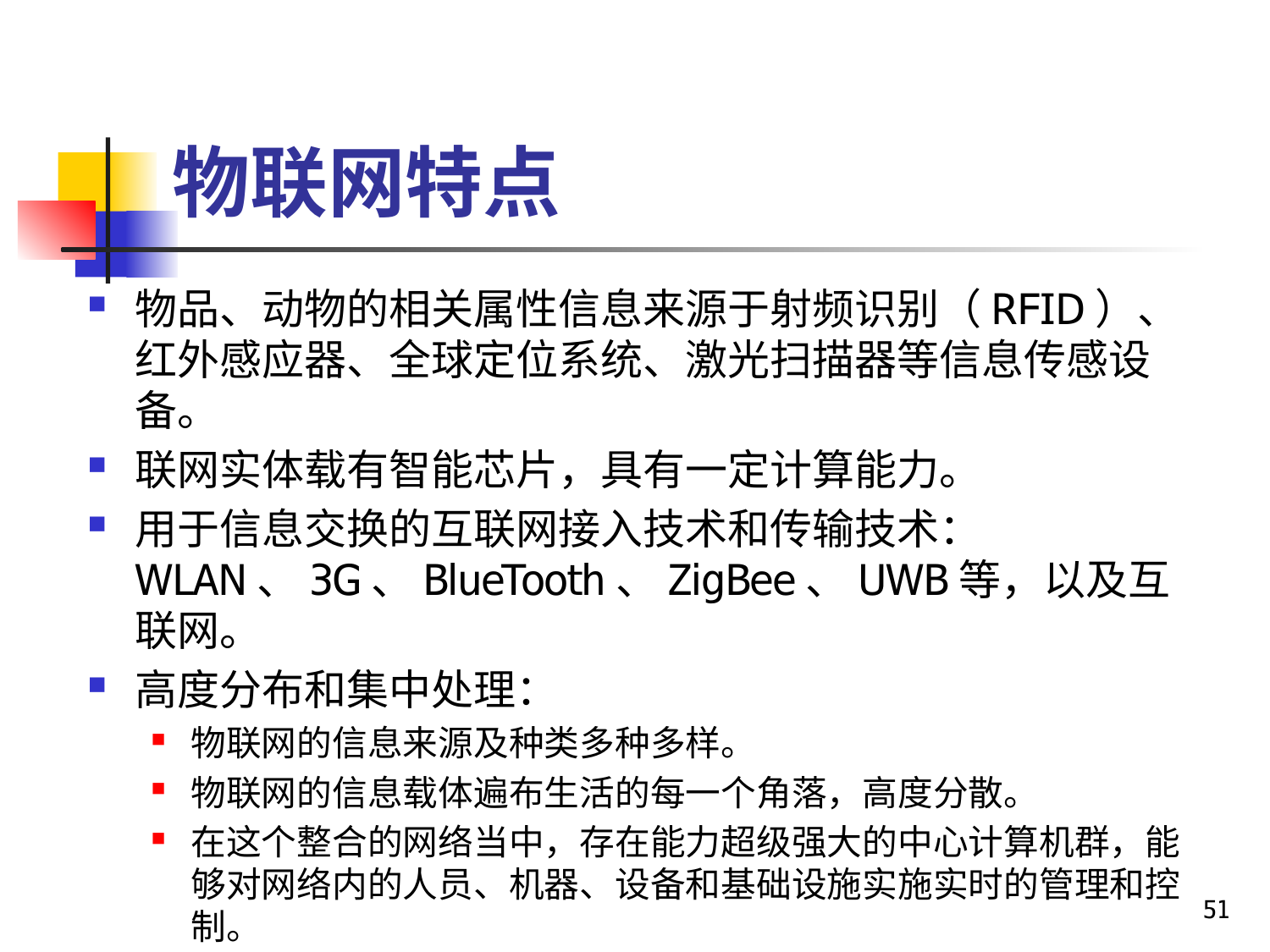

# 物联网特点
物品、动物的相关属性信息来源于射频识别（RFID）、红外感应器、全球定位系统、激光扫描器等信息传感设备。
联网实体载有智能芯片，具有一定计算能力。
用于信息交换的互联网接入技术和传输技术：WLAN、3G、BlueTooth、ZigBee、UWB等，以及互联网。
高度分布和集中处理：
物联网的信息来源及种类多种多样。
物联网的信息载体遍布生活的每一个角落，高度分散。
在这个整合的网络当中，存在能力超级强大的中心计算机群，能够对网络内的人员、机器、设备和基础设施实施实时的管理和控制。
51